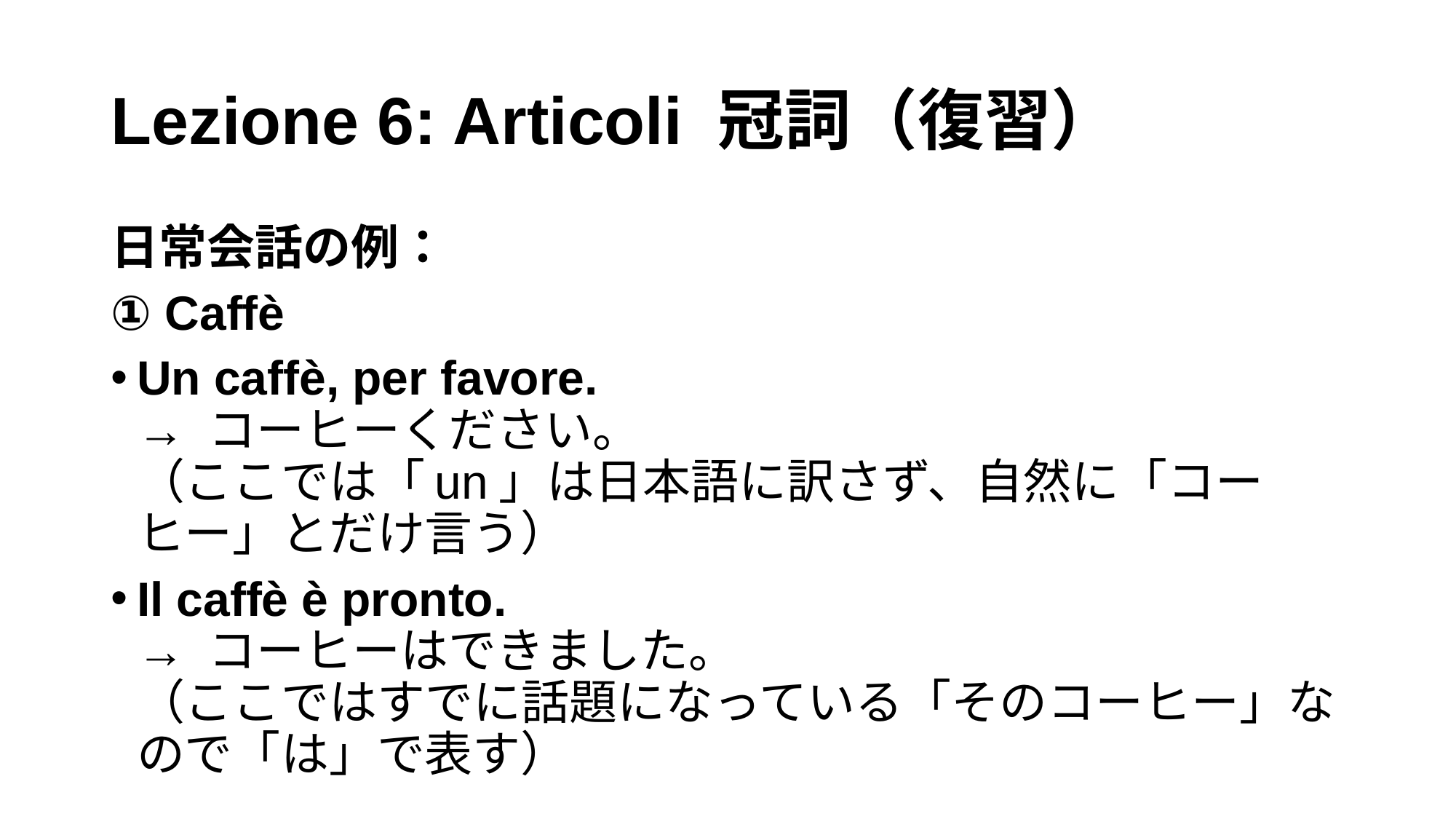

# Lezione 6: Articoli 冠詞（復習）
日常会話の例：
① Caffè
Un caffè, per favore.
→ コーヒーください。
（ここでは「un」は日本語に訳さず、自然に「コーヒー」とだけ言う）
Il caffè è pronto.
→ コーヒーはできました。
（ここではすでに話題になっている「そのコーヒー」なので「は」で表す）